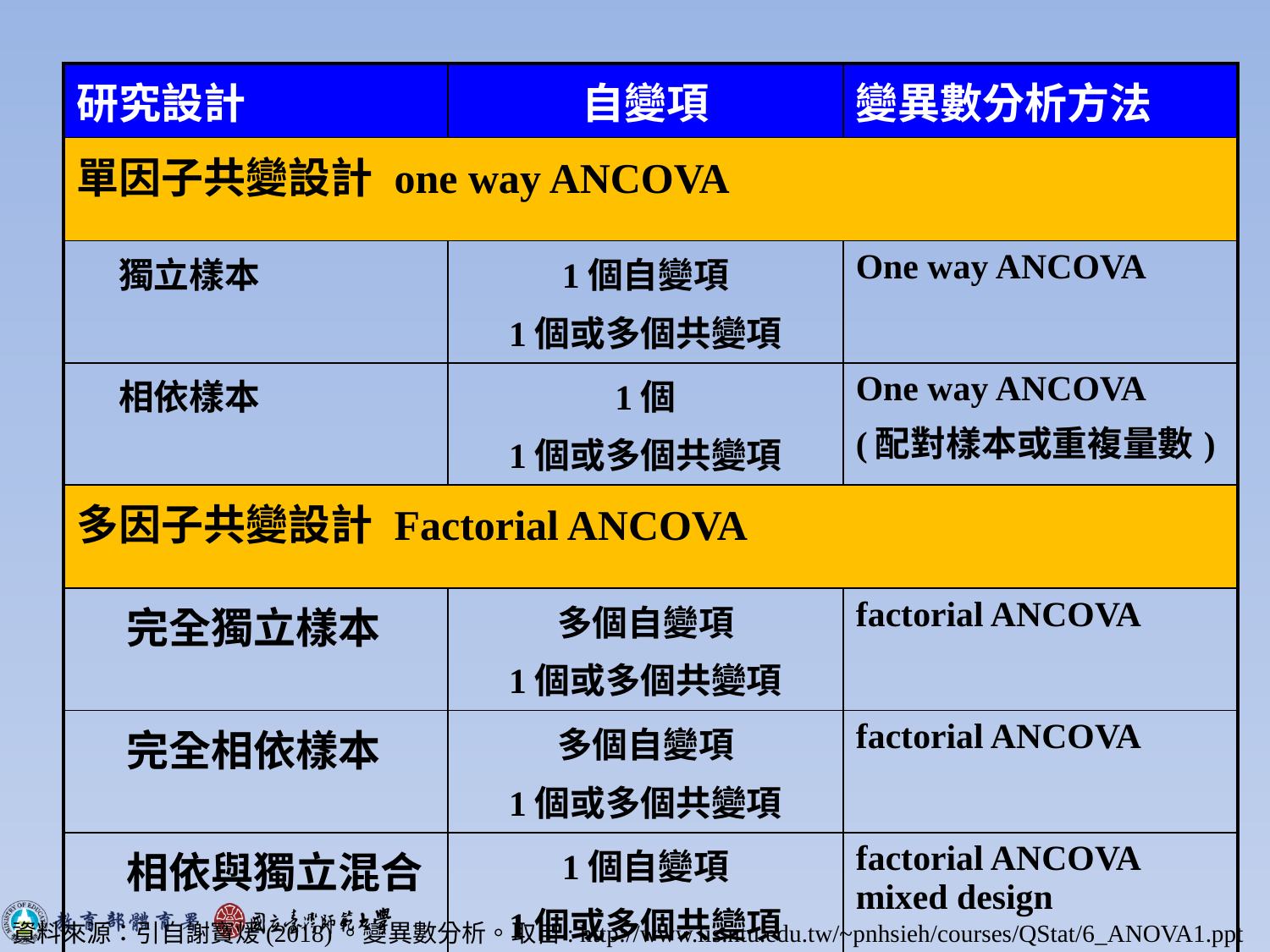

| 研究設計 | 自變項 | 變異數分析方法 |
| --- | --- | --- |
| 單因子共變設計 one way ANCOVA |  |  |
| 獨立樣本 | 1個自變項 1個或多個共變項 | One way ANCOVA |
| 相依樣本 | 1個 1個或多個共變項 | One way ANCOVA (配對樣本或重複量數) |
| 多因子共變設計 Factorial ANCOVA |  |  |
| 完全獨立樣本 | 多個自變項 1個或多個共變項 | factorial ANCOVA |
| 完全相依樣本 | 多個自變項 1個或多個共變項 | factorial ANCOVA |
| 相依與獨立混合 | 1個自變項 1個或多個共變項 | factorial ANCOVA mixed design |
資料來源：引自謝寶煖(2018)。變異數分析。取自: http://www.lis.ntu.edu.tw/~pnhsieh/courses/QStat/6_ANOVA1.ppt